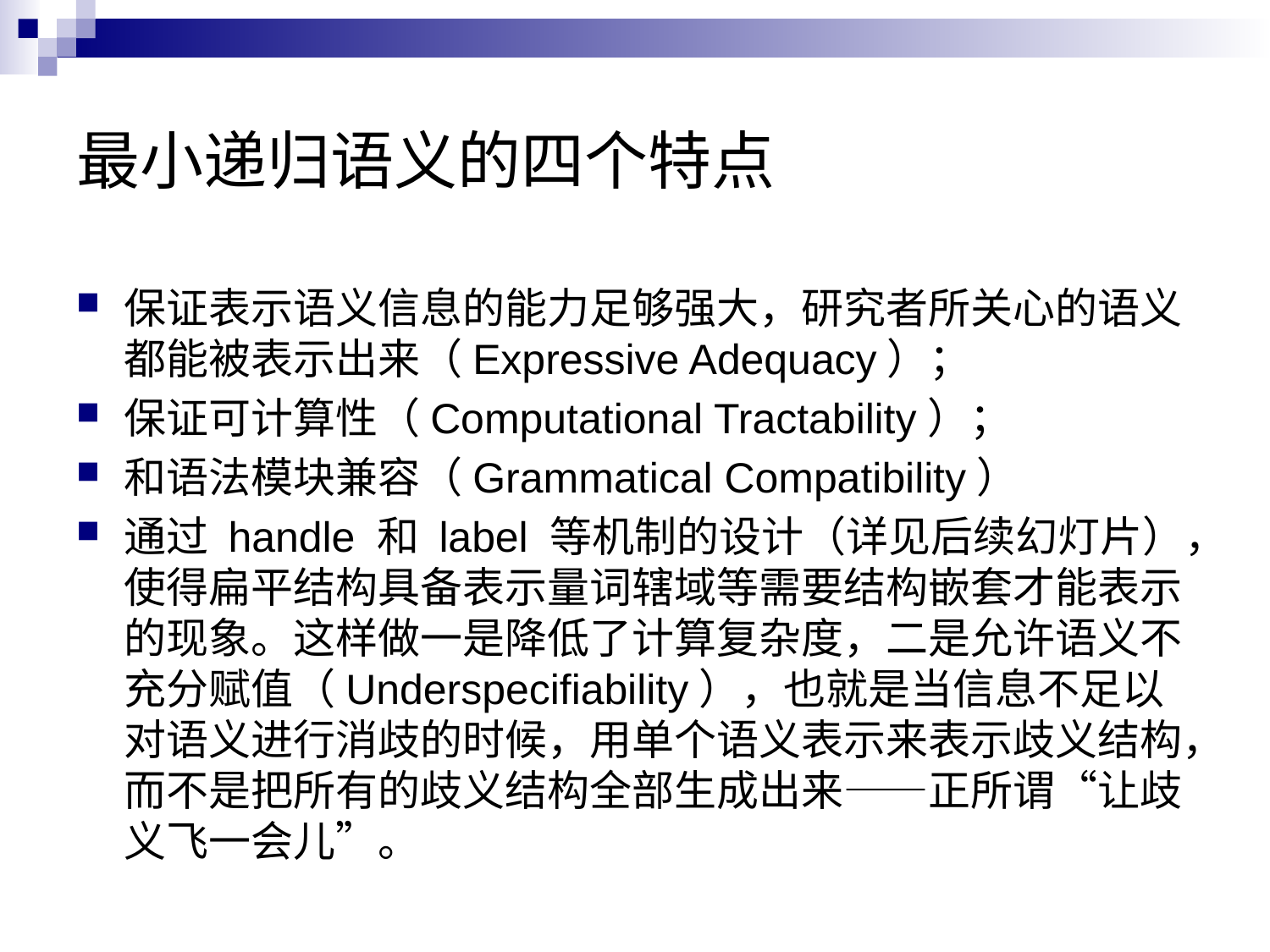

# 最小递归语义的四个特点
保证表示语义信息的能力足够强大，研究者所关心的语义都能被表示出来（Expressive Adequacy）；
保证可计算性（Computational Tractability）；
和语法模块兼容（Grammatical Compatibility）
通过 handle 和 label 等机制的设计（详见后续幻灯片），使得扁平结构具备表示量词辖域等需要结构嵌套才能表示的现象。这样做一是降低了计算复杂度，二是允许语义不充分赋值（Underspecifiability），也就是当信息不足以对语义进行消歧的时候，用单个语义表示来表示歧义结构，而不是把所有的歧义结构全部生成出来——正所谓“让歧义飞一会儿”。